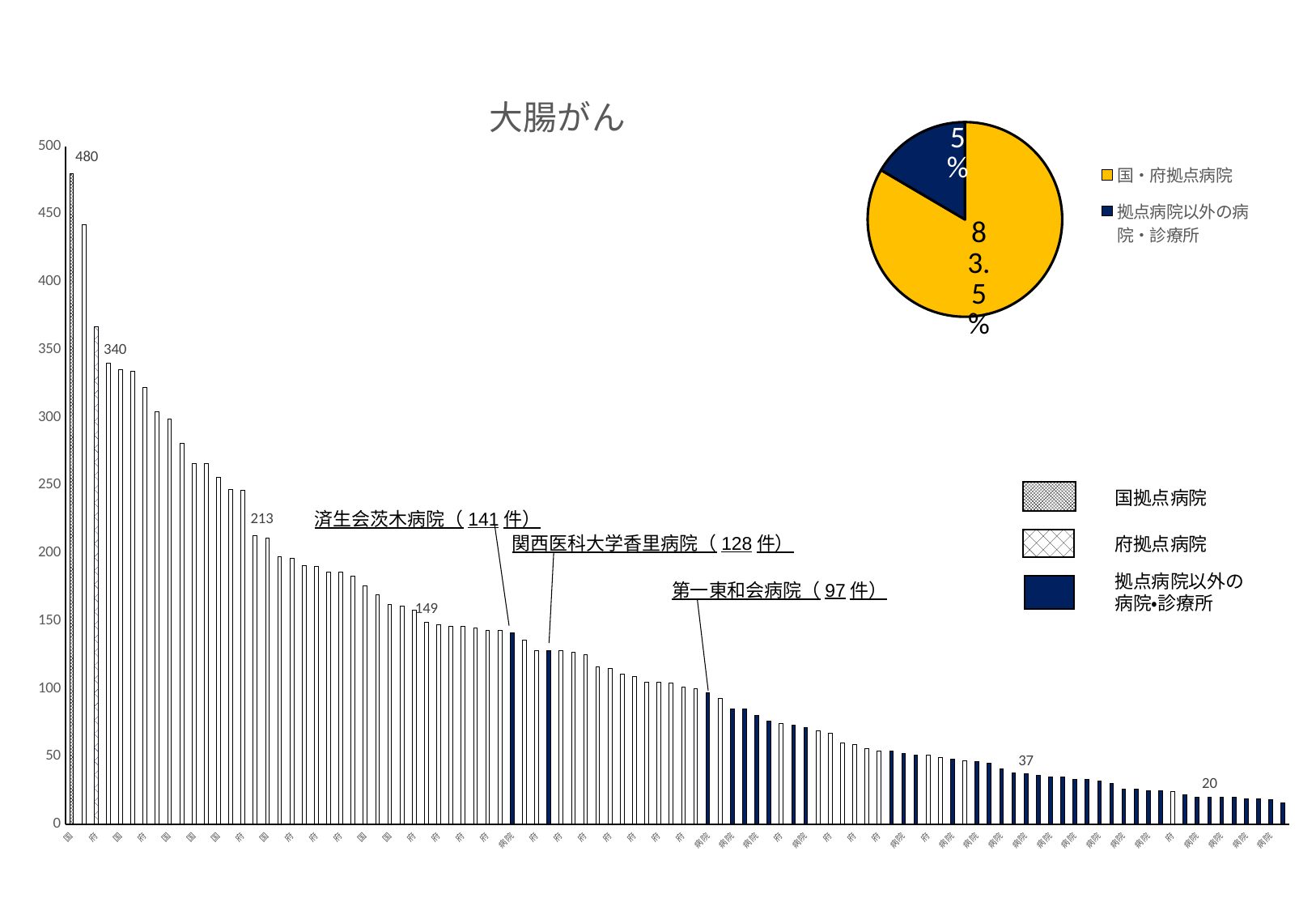

### Chart: 大腸がん

| Category |  |
|---|---|
| 国 | 480.0 |
| 国 | 442.0 |
| 府 | 367.0 |
| 府 | 340.0 |
| 国 | 335.0 |
| 国 | 334.0 |
| 府 | 322.0 |
| 国 | 304.0 |
| 国 | 299.0 |
| 府 | 281.0 |
| 国 | 266.0 |
| 国 | 266.0 |
| 国 | 256.0 |
| 国 | 247.0 |
| 府 | 246.0 |
| 国 | 213.0 |
| 国 | 211.0 |
| 国 | 197.0 |
| 府 | 196.0 |
| 府 | 191.0 |
| 府 | 190.0 |
| 府 | 186.0 |
| 府 | 186.0 |
| 府 | 183.0 |
| 国 | 176.0 |
| 国 | 169.0 |
| 国 | 162.0 |
| 府 | 161.0 |
| 府 | 158.0 |
| 府 | 149.0 |
| 府 | 147.0 |
| 府 | 146.0 |
| 府 | 146.0 |
| 府 | 145.0 |
| 府 | 143.0 |
| 国 | 143.0 |
| 病院 | 141.0 |
| 府 | 136.0 |
| 府 | 128.0 |
| 病院 | 128.0 |
| 府 | 128.0 |
| 府 | 127.0 |
| 府 | 125.0 |
| 府 | 116.0 |
| 府 | 115.0 |
| 府 | 111.0 |
| 府 | 109.0 |
| 府 | 105.0 |
| 府 | 105.0 |
| 府 | 104.0 |
| 府 | 101.0 |
| 府 | 100.0 |
| 病院 | 97.0 |
| 府 | 93.0 |
| 病院 | 85.0 |
| 病院 | 85.0 |
| 病院 | 80.0 |
| 病院 | 76.0 |
| 府 | 74.0 |
| 病院 | 73.0 |
| 病院 | 71.0 |
| 府 | 69.0 |
| 府 | 67.0 |
| 府 | 60.0 |
| 府 | 59.0 |
| 府 | 56.0 |
| 府 | 54.0 |
| 病院 | 54.0 |
| 病院 | 52.0 |
| 病院 | 51.0 |
| 府 | 51.0 |
| 府 | 49.0 |
| 病院 | 48.0 |
| 府 | 47.0 |
| 病院 | 46.0 |
| 病院 | 45.0 |
| 病院 | 41.0 |
| 病院 | 38.0 |
| 病院 | 37.0 |
| 病院 | 36.0 |
| 病院 | 35.0 |
| 病院 | 35.0 |
| 病院 | 33.0 |
| 病院 | 33.0 |
| 病院 | 32.0 |
| 病院 | 30.0 |
| 病院 | 26.0 |
| 病院 | 26.0 |
| 病院 | 25.0 |
| 病院 | 25.0 |
| 府 | 24.0 |
| 病院 | 22.0 |
| 病院 | 20.0 |
| 病院 | 20.0 |
| 病院 | 20.0 |
| 診療所 | 20.0 |
| 病院 | 19.0 |
| 病院 | 19.0 |
| 病院 | 18.0 |
| 病院 | 16.0 |

### Chart

| Category |  |
|---|---|
| 国・府拠点病院 | 10698.0 |
| 拠点病院以外の病院・診療所 | 2120.0 |
国拠点病院

済生会茨木病院（141件）
関西医科大学香里病院（128件）
府拠点病院

拠点病院以外の
病院・診療所
第一東和会病院（97件）